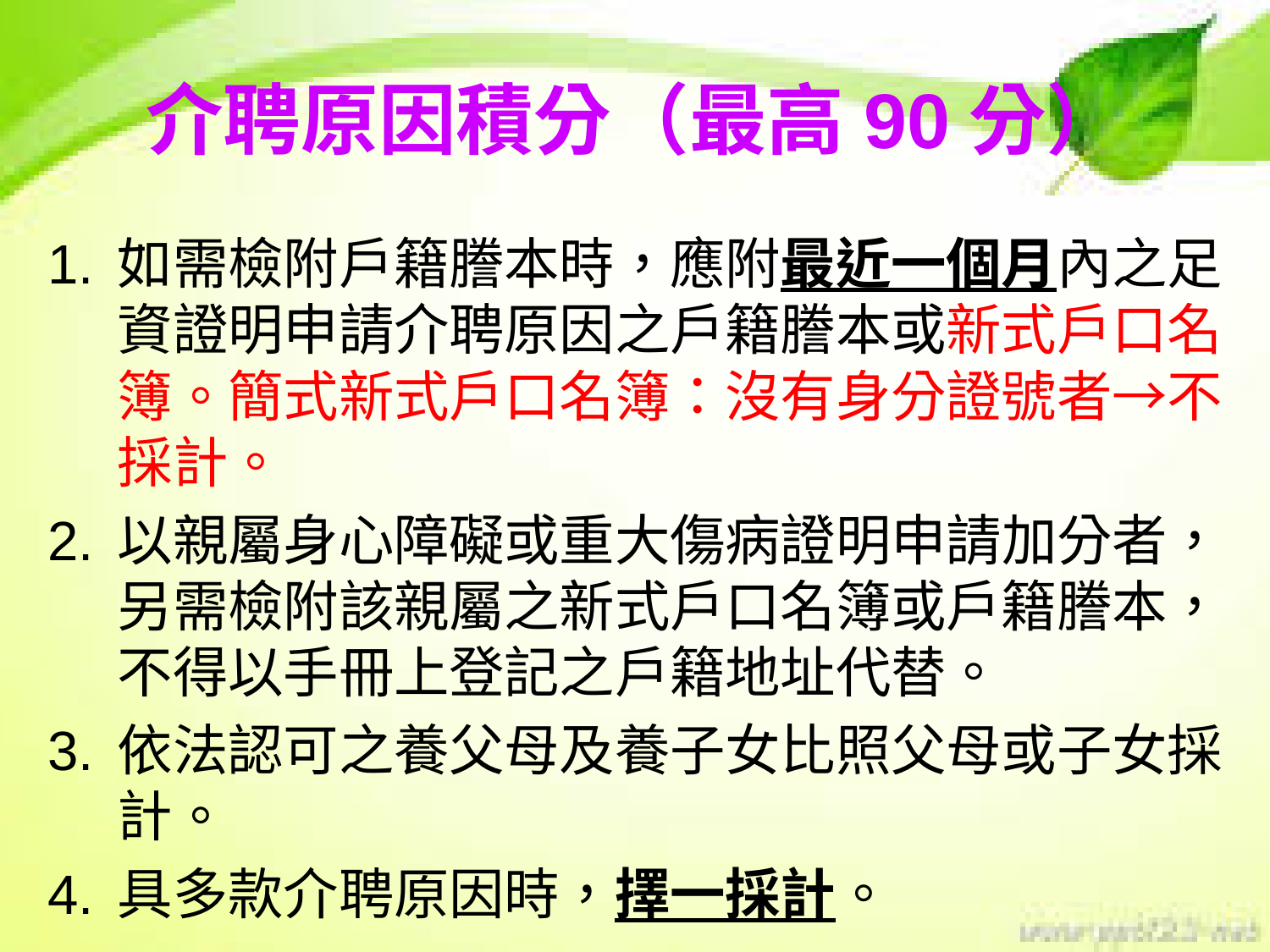

# 介聘原因積分（最高90分）
如需檢附戶籍謄本時，應附最近一個月內之足資證明申請介聘原因之戶籍謄本或新式戶口名簿。簡式新式戶口名簿：沒有身分證號者→不採計。
以親屬身心障礙或重大傷病證明申請加分者，另需檢附該親屬之新式戶口名簿或戶籍謄本，不得以手冊上登記之戶籍地址代替。
依法認可之養父母及養子女比照父母或子女採計。
具多款介聘原因時，擇一採計。